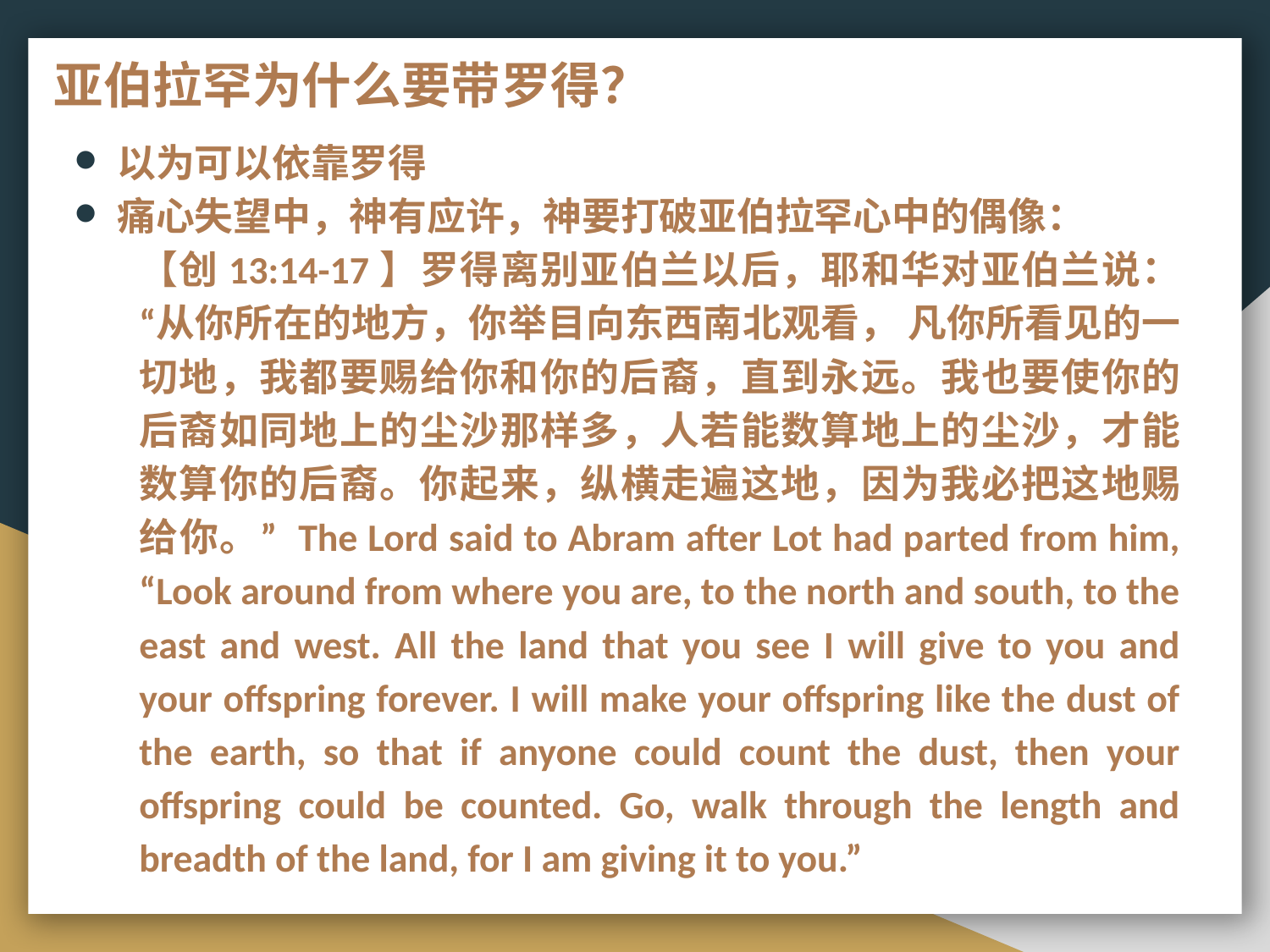

# 亚伯拉罕为什么要带罗得？
以为可以依靠罗得
痛心失望中，神有应许，神要打破亚伯拉罕心中的偶像：
【创13:14-17】罗得离别亚伯兰以后，耶和华对亚伯兰说：“从你所在的地方，你举目向东西南北观看， 凡你所看见的一切地，我都要赐给你和你的后裔，直到永远。我也要使你的后裔如同地上的尘沙那样多，人若能数算地上的尘沙，才能数算你的后裔。你起来，纵横走遍这地，因为我必把这地赐给你。” The Lord said to Abram after Lot had parted from him, “Look around from where you are, to the north and south, to the east and west. All the land that you see I will give to you and your offspring forever. I will make your offspring like the dust of the earth, so that if anyone could count the dust, then your offspring could be counted. Go, walk through the length and breadth of the land, for I am giving it to you.”